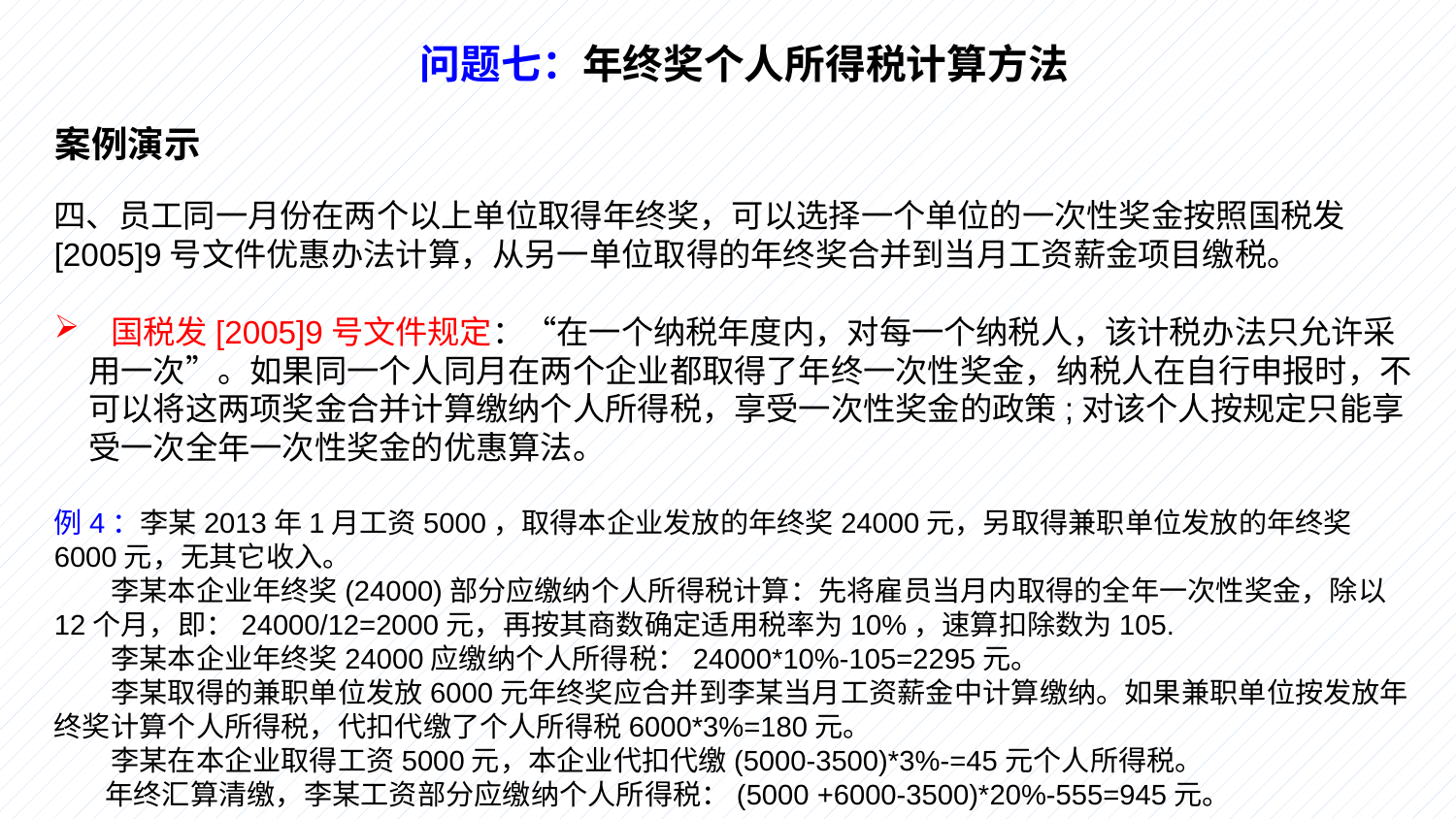

问题七：年终奖个人所得税计算方法
案例演示
四、员工同一月份在两个以上单位取得年终奖，可以选择一个单位的一次性奖金按照国税发[2005]9号文件优惠办法计算，从另一单位取得的年终奖合并到当月工资薪金项目缴税。

  国税发[2005]9号文件规定：“在一个纳税年度内，对每一个纳税人，该计税办法只允许采用一次”。如果同一个人同月在两个企业都取得了年终一次性奖金，纳税人在自行申报时，不可以将这两项奖金合并计算缴纳个人所得税，享受一次性奖金的政策;对该个人按规定只能享受一次全年一次性奖金的优惠算法。

例4：李某2013年1月工资5000，取得本企业发放的年终奖24000元，另取得兼职单位发放的年终奖6000元，无其它收入。
　　李某本企业年终奖(24000)部分应缴纳个人所得税计算：先将雇员当月内取得的全年一次性奖金，除以12个月，即：24000/12=2000元，再按其商数确定适用税率为10%，速算扣除数为105.
　　李某本企业年终奖24000应缴纳个人所得税：24000*10%-105=2295元。
　　李某取得的兼职单位发放6000元年终奖应合并到李某当月工资薪金中计算缴纳。如果兼职单位按发放年终奖计算个人所得税，代扣代缴了个人所得税6000*3%=180元。
　　李某在本企业取得工资5000元，本企业代扣代缴(5000-3500)*3%-=45元个人所得税。
       年终汇算清缴，李某工资部分应缴纳个人所得税：(5000 +6000-3500)*20%-555=945元。